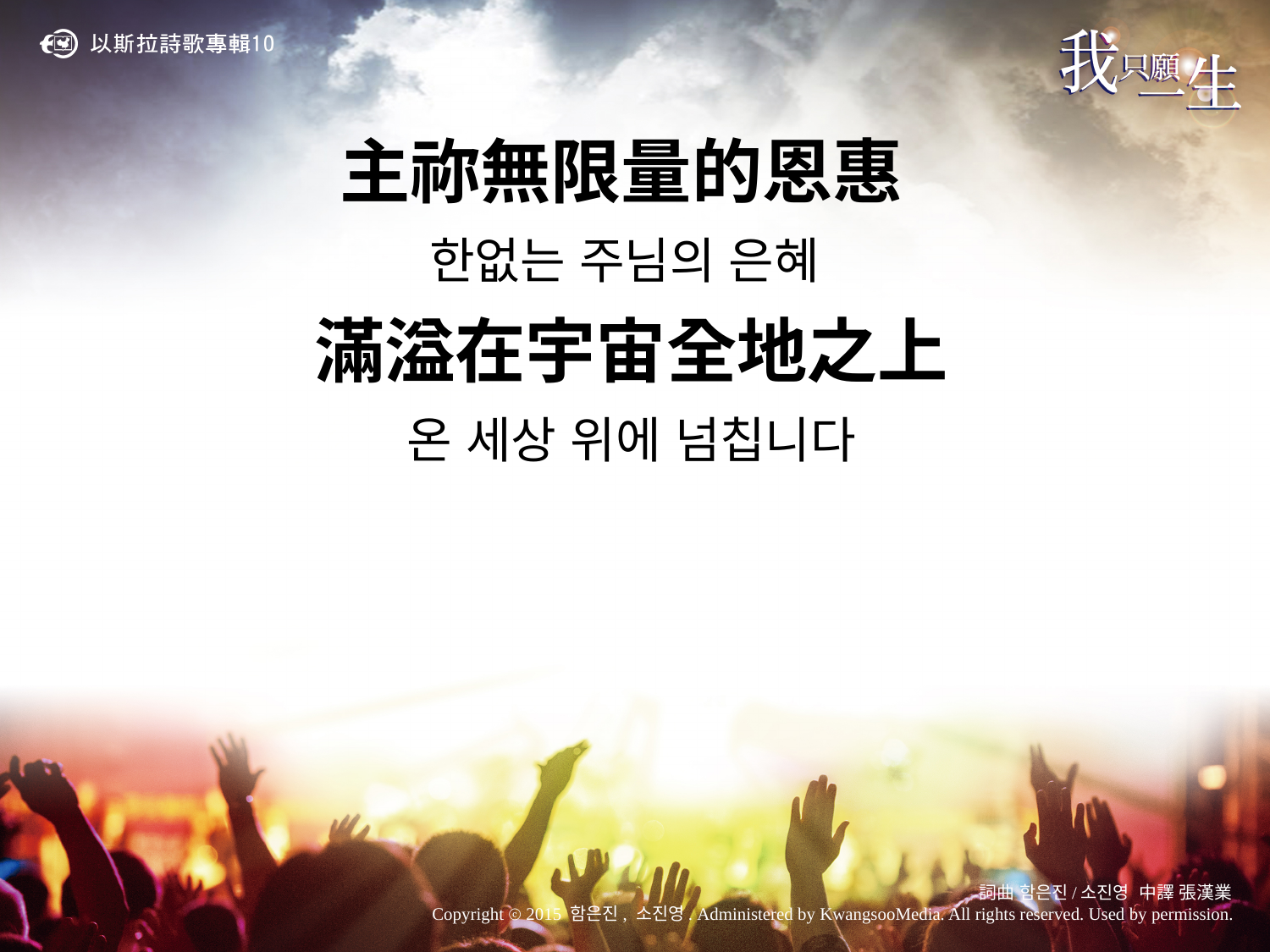

主祢無限量的恩惠
한없는 주님의 은혜
滿溢在宇宙全地之上
온 세상 위에 넘칩니다
詞曲 함은진/소진영  中譯 張漢業
Copyright ⓒ 2015 함은진, 소진영. Administered by KwangsooMedia. All rights reserved. Used by permission.